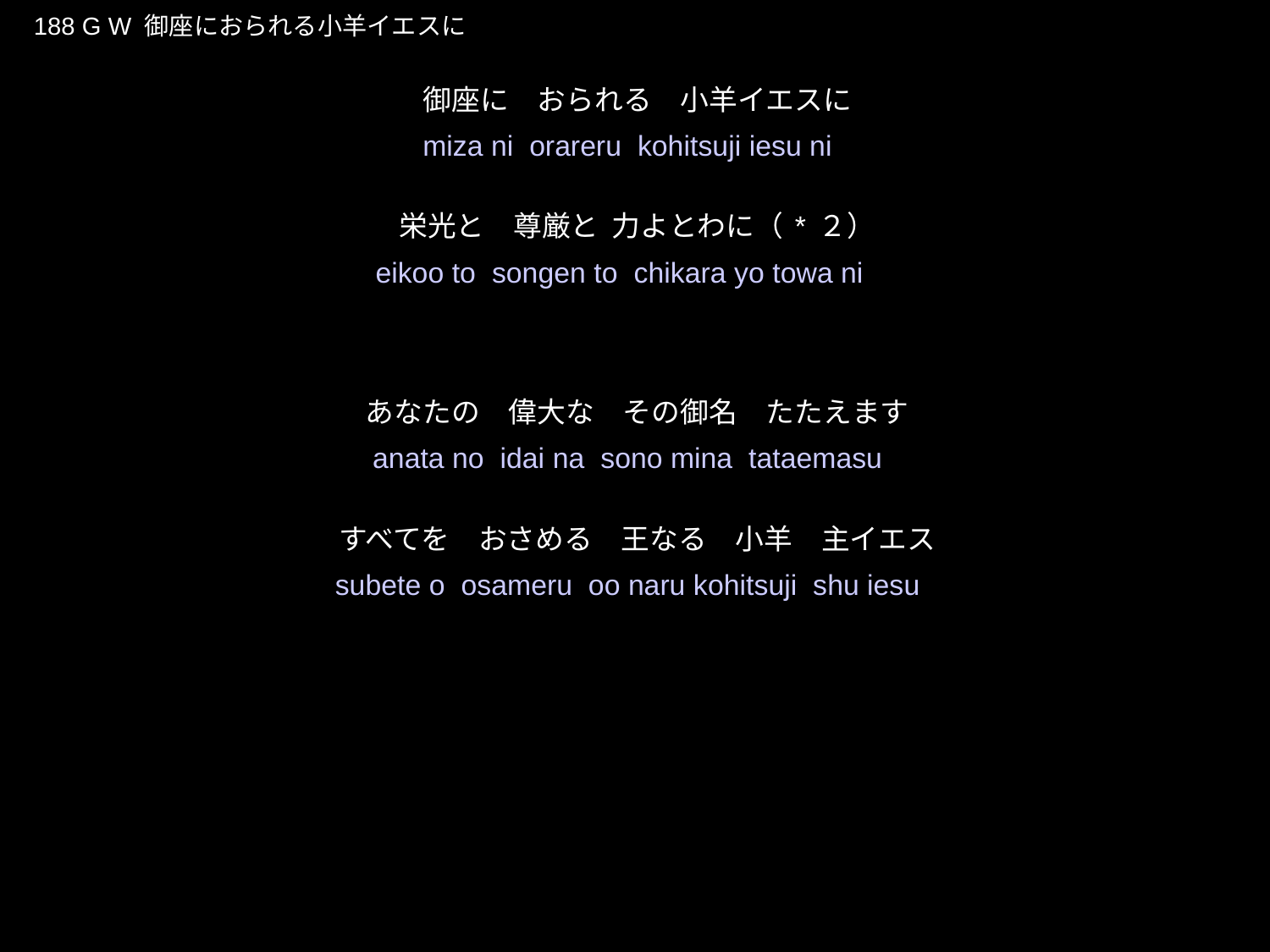

みざにおられるこひつじいえすに
★W
188 G W 御座におられる小羊イエスに
御座に　おられる　小羊イエスに
栄光と　尊厳と  力よとわに（*２）
あなたの　偉大な　その御名　たたえます
すべてを　おさめる　王なる　小羊　主イエス
★４
miza ni  orareru  kohitsuji iesu ni
eikoo to  songen to  chikara yo towa ni
anata no  idai na  sono mina  tataemasu
subete o  osameru  oo naru kohitsuji  shu iesu